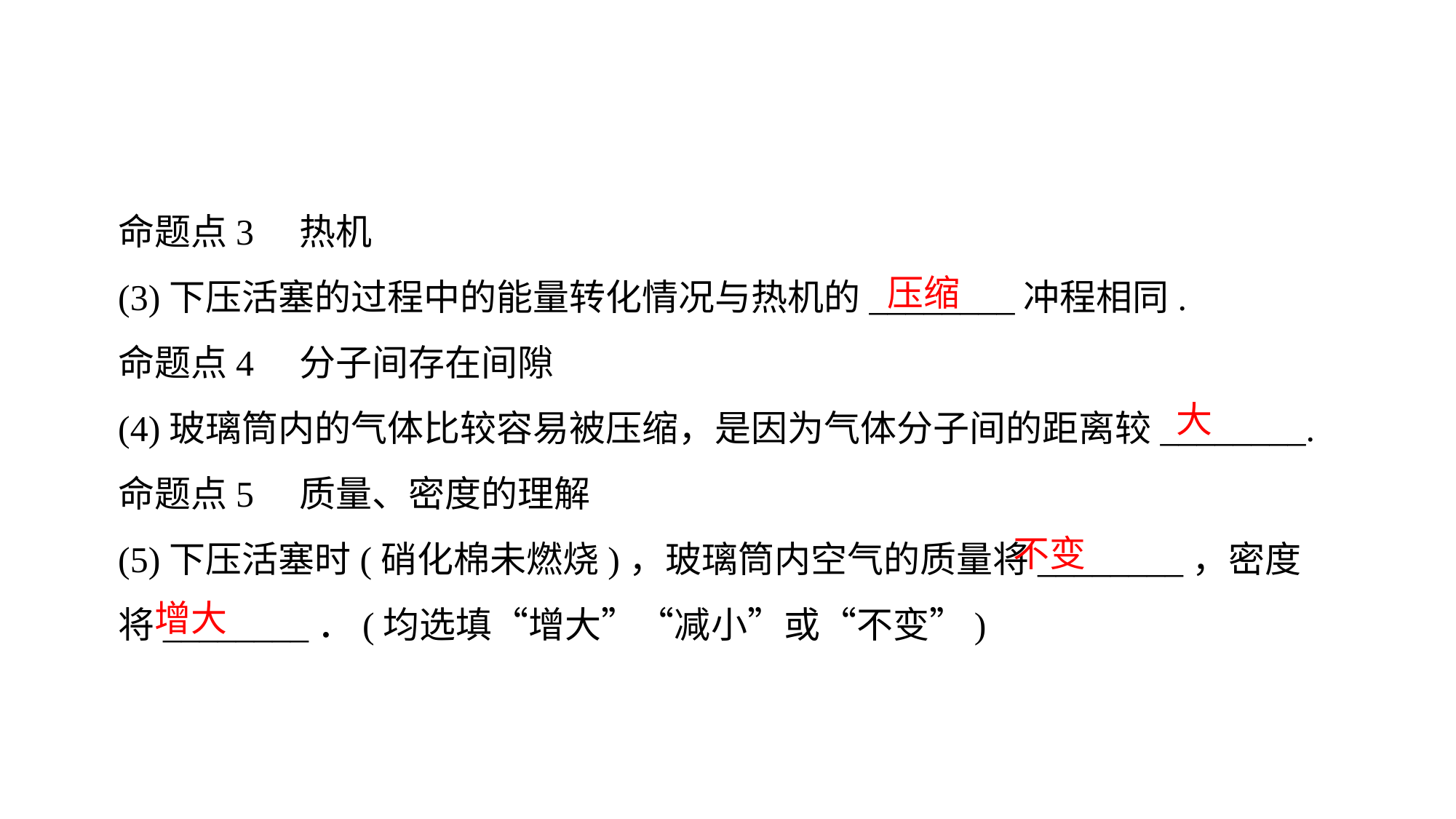

命题点3　热机
(3)下压活塞的过程中的能量转化情况与热机的________冲程相同.
命题点4　分子间存在间隙
(4)玻璃筒内的气体比较容易被压缩，是因为气体分子间的距离较________.
命题点5　质量、密度的理解
(5)下压活塞时(硝化棉未燃烧)，玻璃筒内空气的质量将________，密度将________．(均选填“增大”“减小”或“不变”)
压缩
大
不变
增大